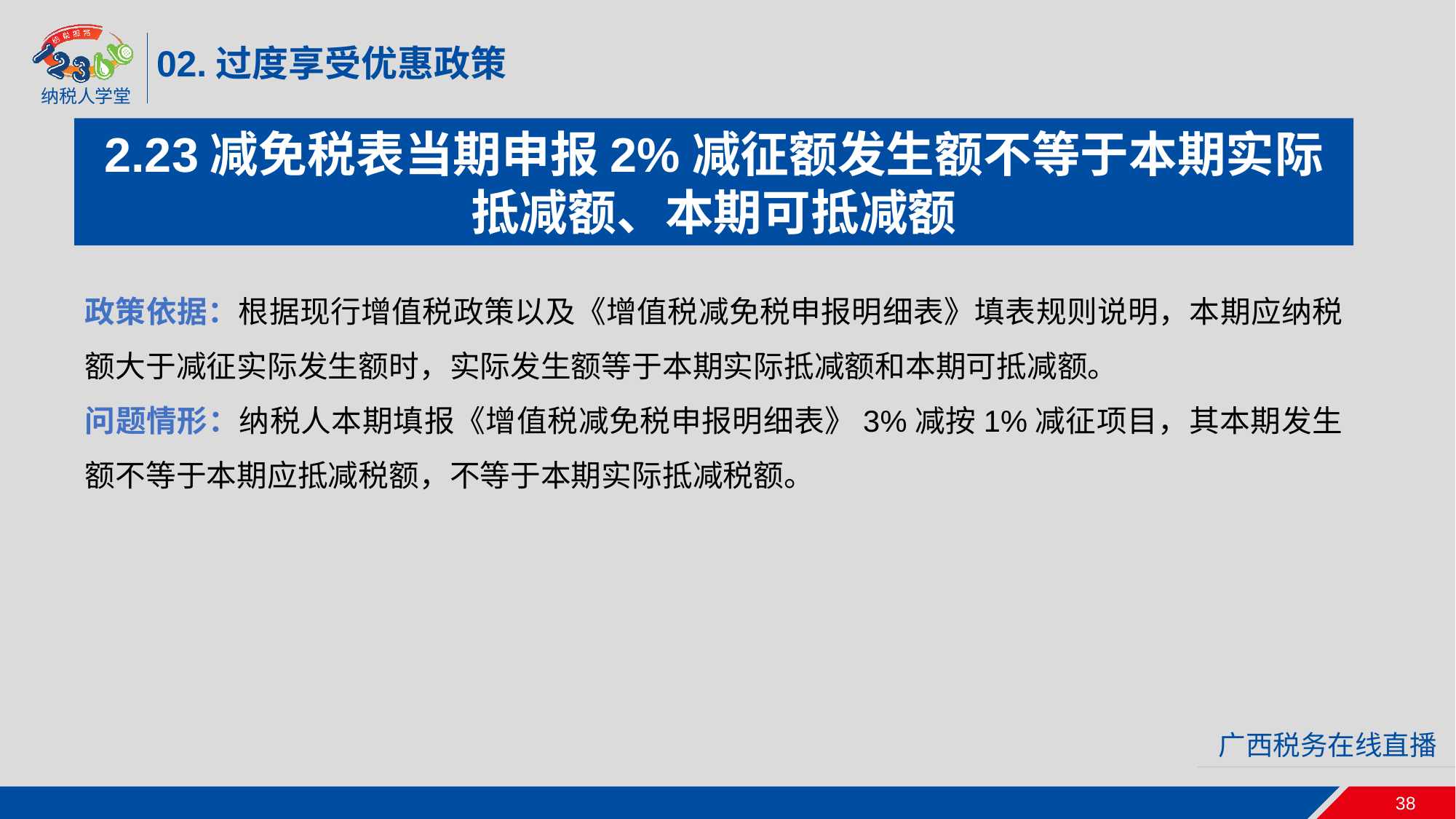

02.过度享受优惠政策
2.23减免税表当期申报2%减征额发生额不等于本期实际抵减额、本期可抵减额

政策依据：根据现行增值税政策以及《增值税减免税申报明细表》填表规则说明，本期应纳税额大于减征实际发生额时，实际发生额等于本期实际抵减额和本期可抵减额。
问题情形：纳税人本期填报《增值税减免税申报明细表》3%减按1%减征项目，其本期发生额不等于本期应抵减税额，不等于本期实际抵减税额。